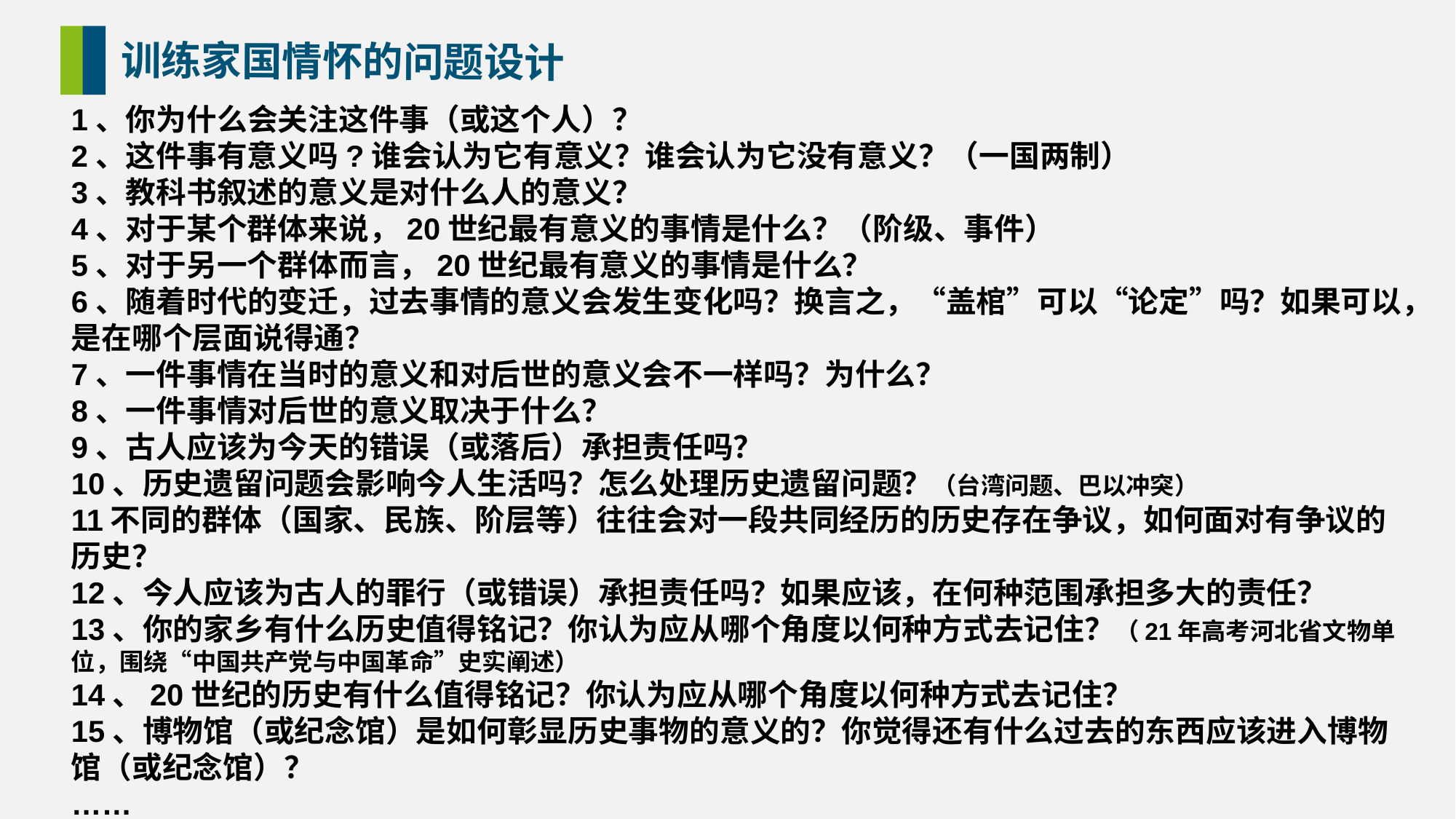

训练家国情怀的问题设计
1、你为什么会关注这件事（或这个人）？
2、这件事有意义吗?谁会认为它有意义？谁会认为它没有意义？（一国两制）
3、教科书叙述的意义是对什么人的意义？
4、对于某个群体来说，20世纪最有意义的事情是什么？（阶级、事件）
5、对于另一个群体而言，20世纪最有意义的事情是什么？
6、随着时代的变迁，过去事情的意义会发生变化吗？换言之，“盖棺”可以“论定”吗？如果可以，是在哪个层面说得通？
7、一件事情在当时的意义和对后世的意义会不一样吗？为什么？
8、一件事情对后世的意义取决于什么？
9、古人应该为今天的错误（或落后）承担责任吗？
10、历史遗留问题会影响今人生活吗？怎么处理历史遗留问题？（台湾问题、巴以冲突）
11不同的群体（国家、民族、阶层等）往往会对一段共同经历的历史存在争议，如何面对有争议的历史？
12、今人应该为古人的罪行（或错误）承担责任吗？如果应该，在何种范围承担多大的责任？
13、你的家乡有什么历史值得铭记？你认为应从哪个角度以何种方式去记住？（21年高考河北省文物单位，围绕“中国共产党与中国革命”史实阐述）
14、20世纪的历史有什么值得铭记？你认为应从哪个角度以何种方式去记住？
15、博物馆（或纪念馆）是如何彰显历史事物的意义的？你觉得还有什么过去的东西应该进入博物馆（或纪念馆）？
……